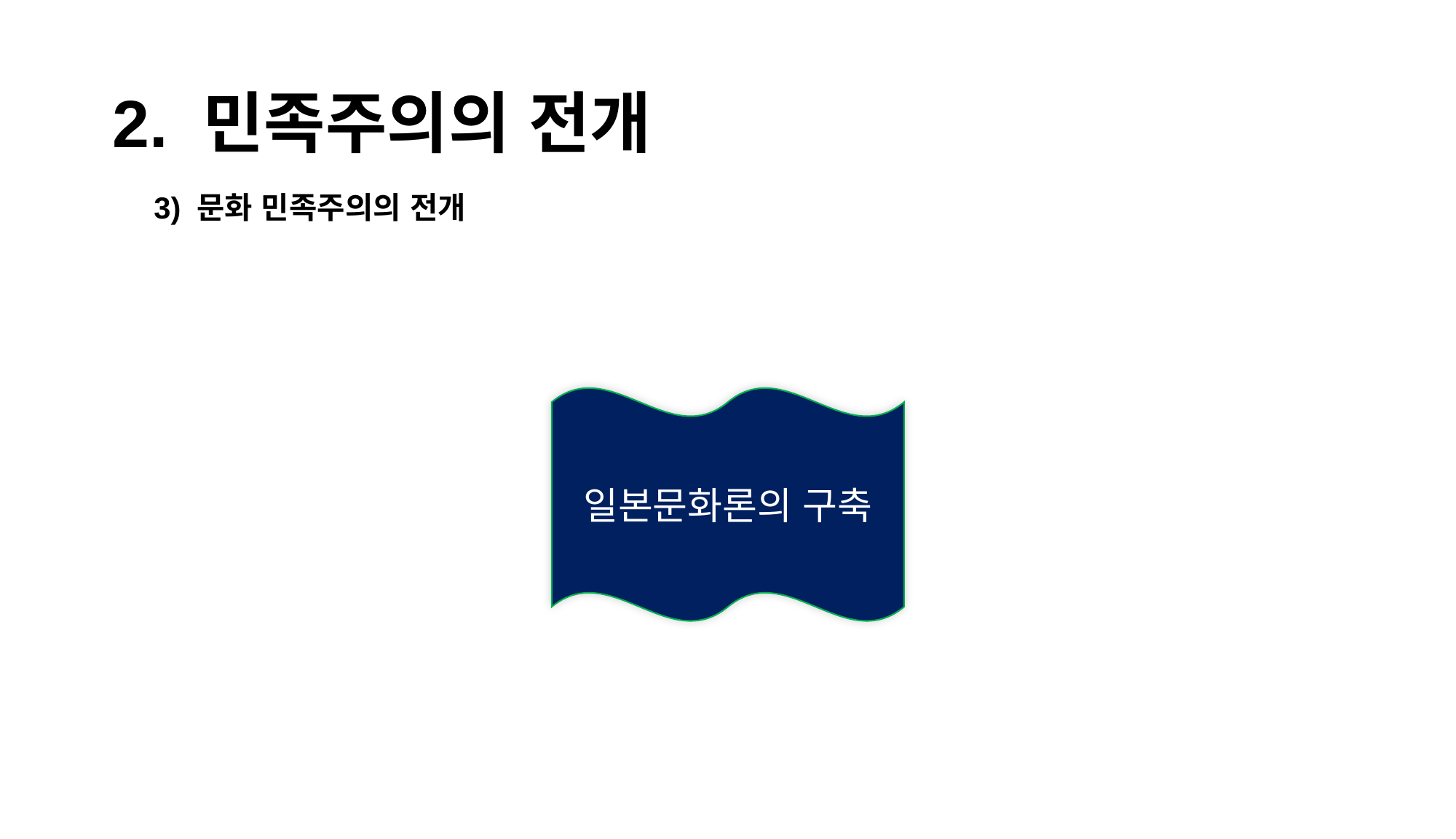

# 2. 민족주의의 전개
3) 문화 민족주의의 전개
일본문화론의 구축